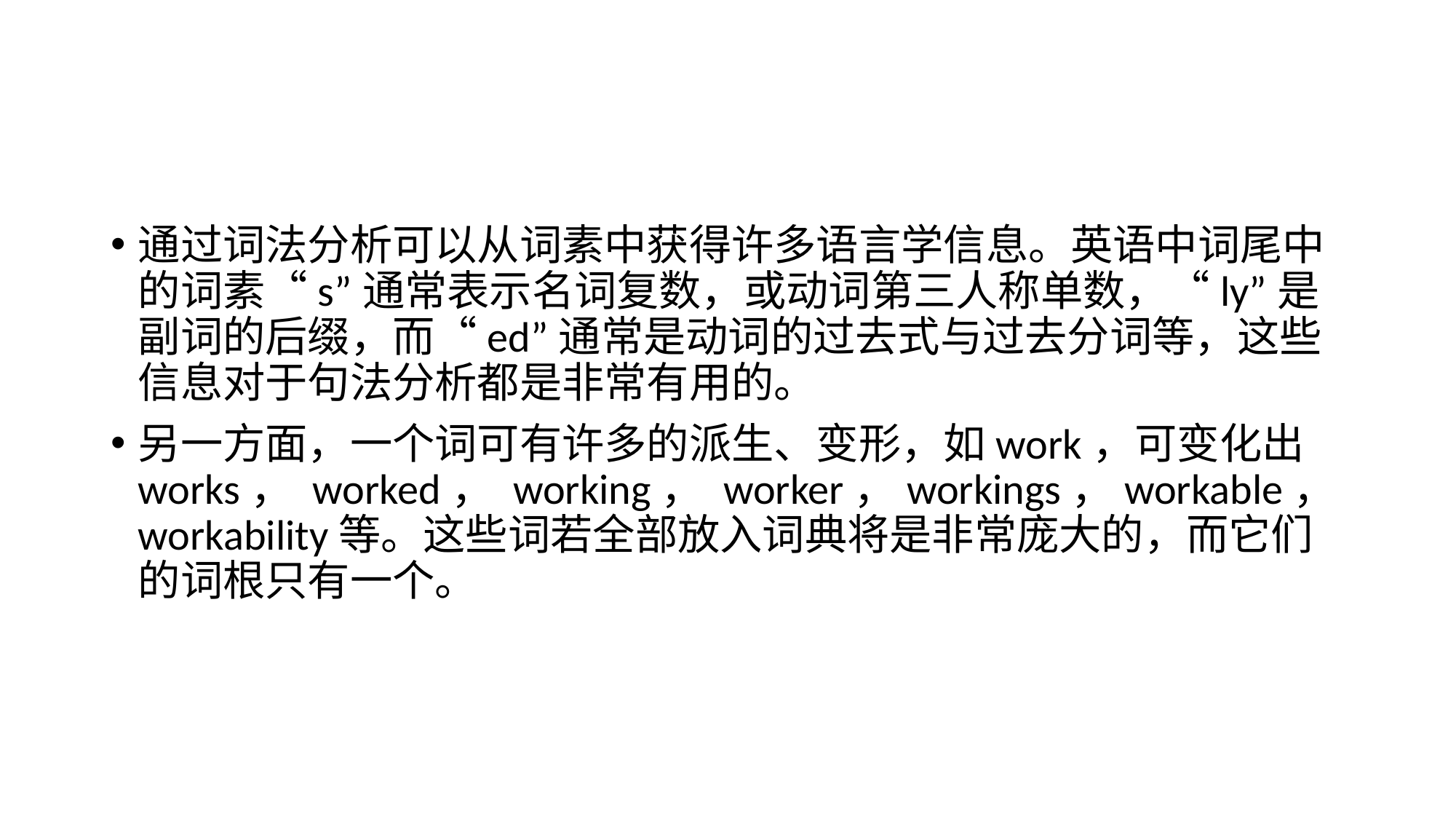

#
通过词法分析可以从词素中获得许多语言学信息。英语中词尾中的词素“s”通常表示名词复数，或动词第三人称单数，“ly”是副词的后缀，而“ed”通常是动词的过去式与过去分词等，这些信息对于句法分析都是非常有用的。
另一方面，一个词可有许多的派生、变形，如work，可变化出works， worked， working， worker，workings，workable，workability等。这些词若全部放入词典将是非常庞大的，而它们的词根只有一个。